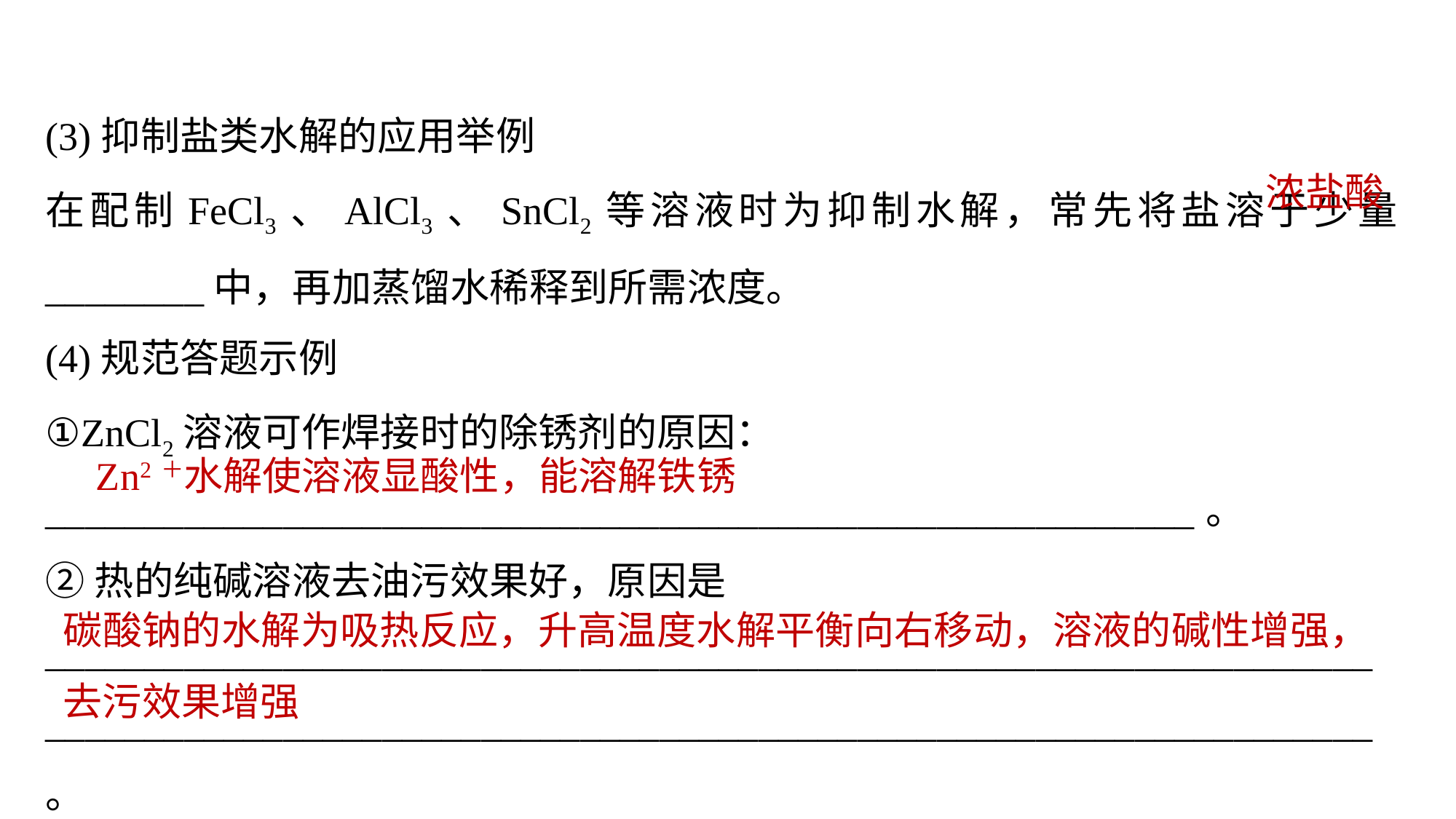

(3)抑制盐类水解的应用举例
在配制FeCl3、AlCl3、SnCl2等溶液时为抑制水解，常先将盐溶于少量________中，再加蒸馏水稀释到所需浓度。
(4)规范答题示例
①ZnCl2溶液可作焊接时的除锈剂的原因：
__________________________________________________________。
②热的纯碱溶液去油污效果好，原因是
___________________________________________________________________
___________________________________________________________________。
浓盐酸
Zn2＋水解使溶液显酸性，能溶解铁锈
碳酸钠的水解为吸热反应，升高温度水解平衡向右移动，溶液的碱性增强，去污效果增强